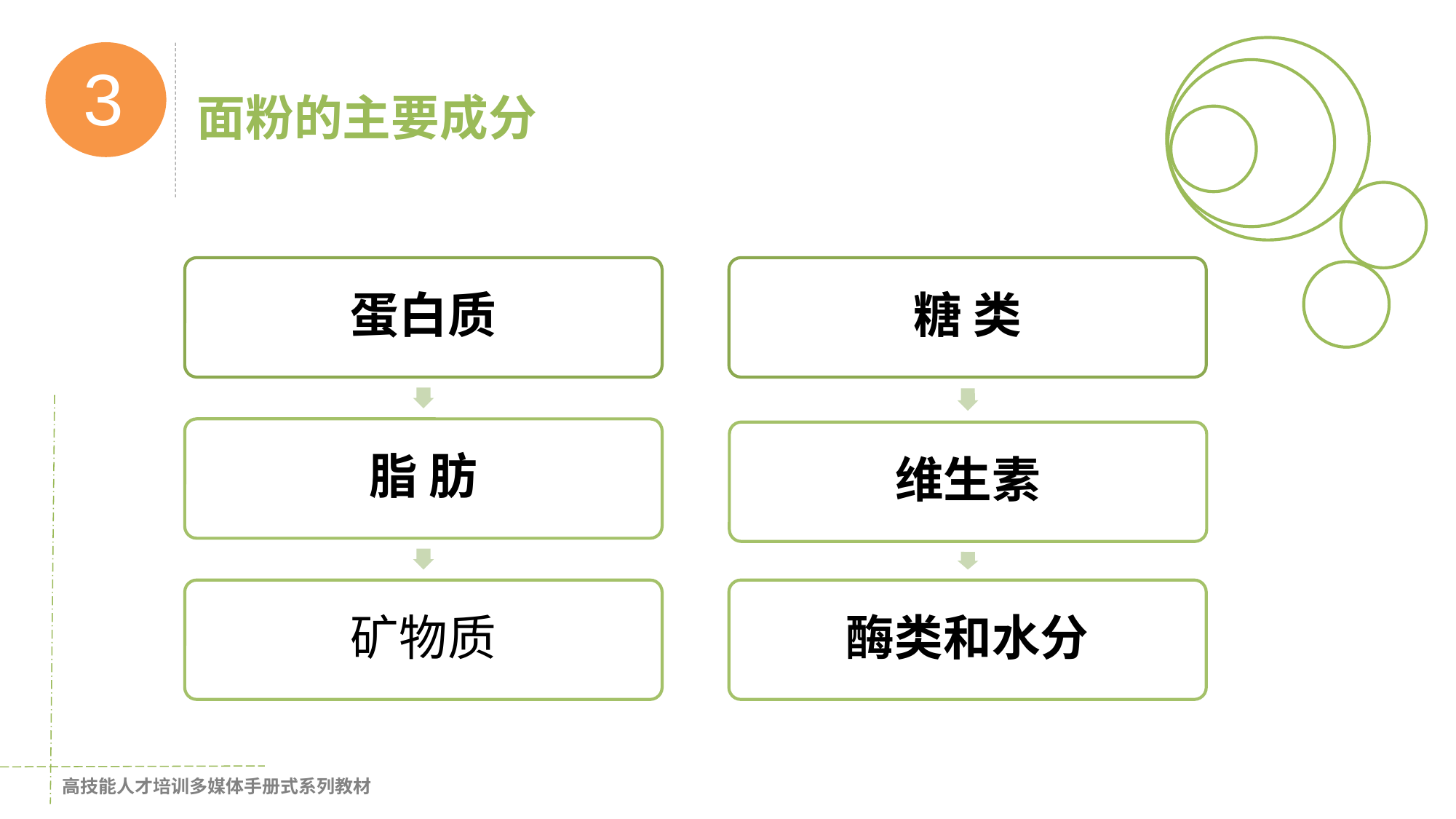

3
面粉的主要成分
蛋白质
脂 肪
矿物质
糖 类
维生素
酶类和水分